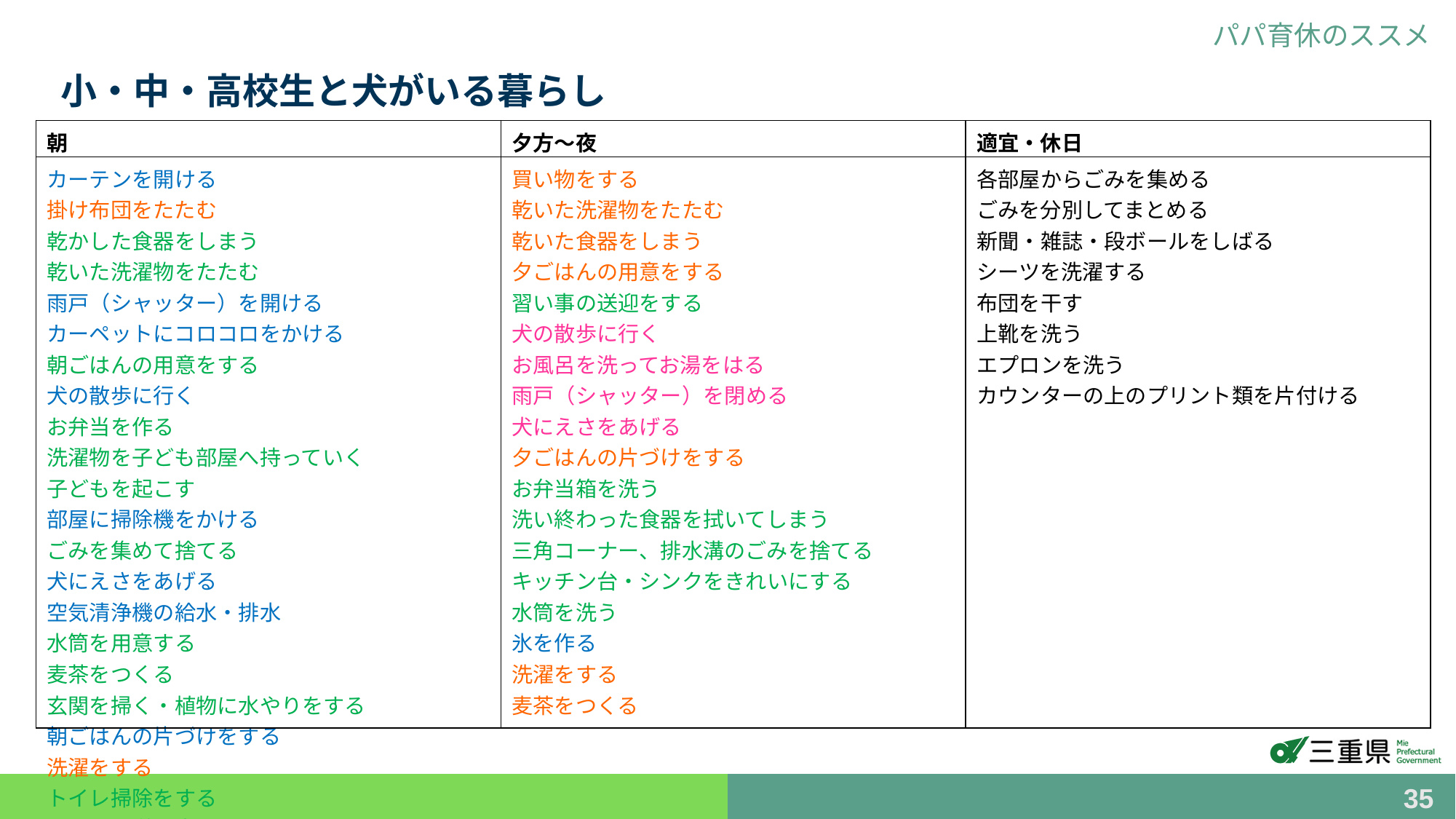

パパ育休のススメ
小・中・高校生と犬がいる暮らし
| 朝 | 夕方～夜 | 適宜・休日 |
| --- | --- | --- |
| カーテンを開ける 掛け布団をたたむ 乾かした食器をしまう 乾いた洗濯物をたたむ 雨戸（シャッター）を開ける カーペットにコロコロをかける 朝ごはんの用意をする 犬の散歩に行く お弁当を作る 洗濯物を子ども部屋へ持っていく 子どもを起こす 部屋に掃除機をかける ごみを集めて捨てる 犬にえさをあげる 空気清浄機の給水・排水 水筒を用意する 麦茶をつくる 玄関を掃く・植物に水やりをする 朝ごはんの片づけをする 洗濯をする トイレ掃除をする 子どもを送り出す | 買い物をする 乾いた洗濯物をたたむ 乾いた食器をしまう 夕ごはんの用意をする 習い事の送迎をする 犬の散歩に行く お風呂を洗ってお湯をはる 雨戸（シャッター）を閉める 犬にえさをあげる 夕ごはんの片づけをする お弁当箱を洗う 洗い終わった食器を拭いてしまう 三角コーナー、排水溝のごみを捨てる キッチン台・シンクをきれいにする 水筒を洗う 氷を作る 洗濯をする 麦茶をつくる | 各部屋からごみを集める ごみを分別してまとめる 新聞・雑誌・段ボールをしばる シーツを洗濯する 布団を干す 上靴を洗う エプロンを洗う カウンターの上のプリント類を片付ける |